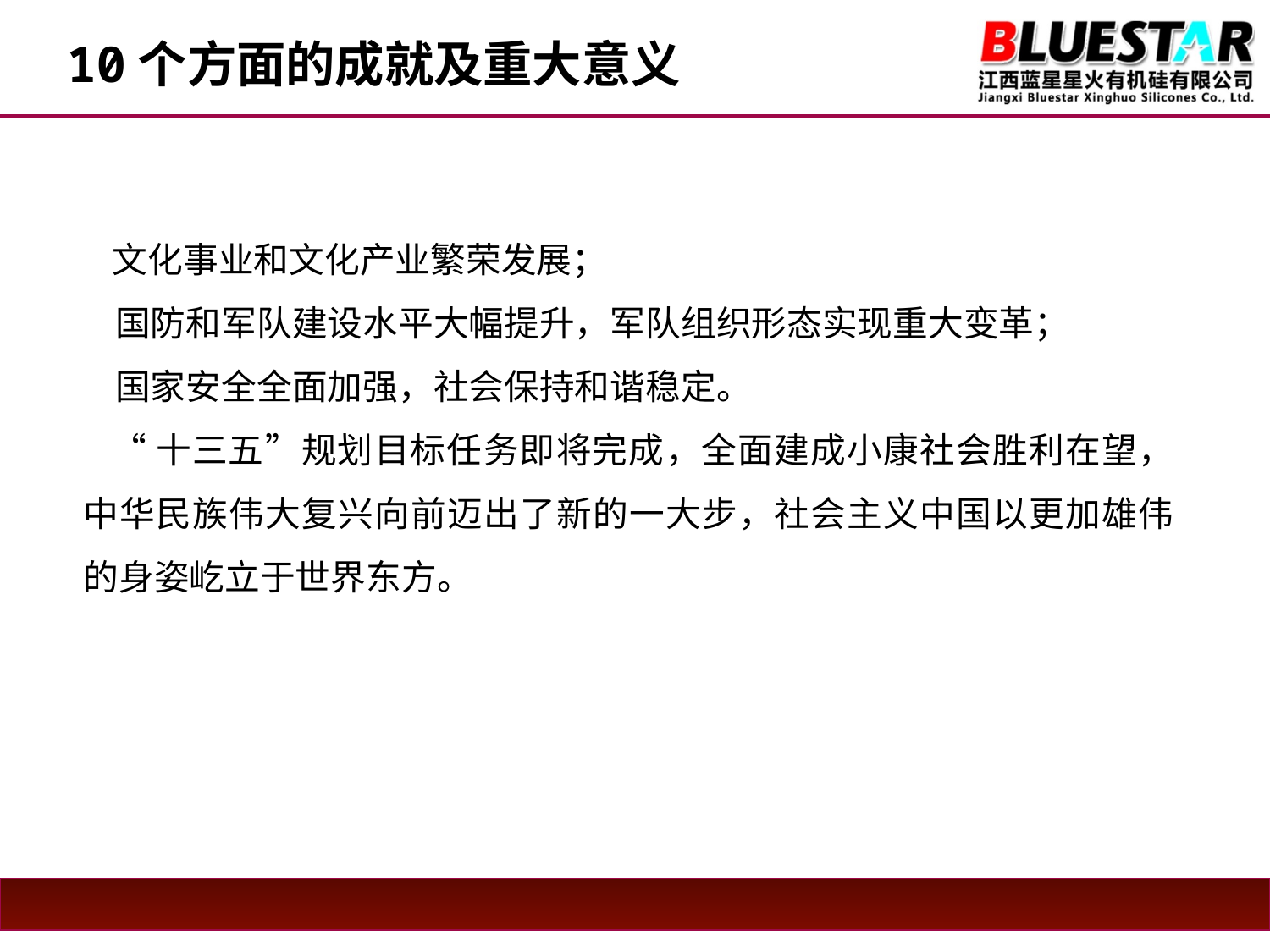

10个方面的成就及重大意义
   文化事业和文化产业繁荣发展；
   国防和军队建设水平大幅提升，军队组织形态实现重大变革；
   国家安全全面加强，社会保持和谐稳定。
   “十三五”规划目标任务即将完成，全面建成小康社会胜利在望，中华民族伟大复兴向前迈出了新的一大步，社会主义中国以更加雄伟的身姿屹立于世界东方。